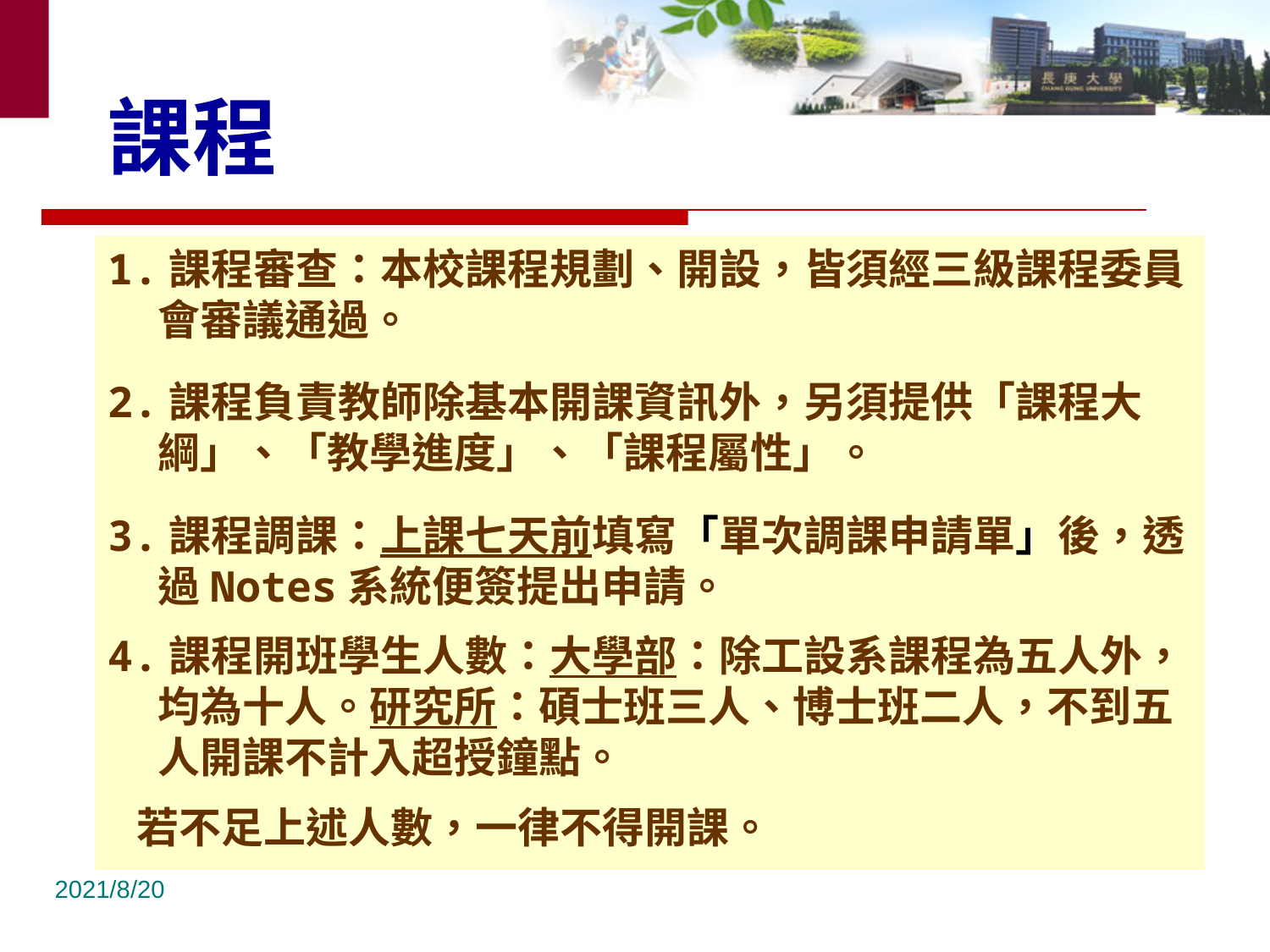

# 課程
1.課程審查：本校課程規劃、開設，皆須經三級課程委員會審議通過。
2.課程負責教師除基本開課資訊外，另須提供「課程大綱」、「教學進度」、「課程屬性」。
3.課程調課：上課七天前填寫「單次調課申請單」後，透過Notes系統便簽提出申請。
4.課程開班學生人數：大學部：除工設系課程為五人外，均為十人。研究所：碩士班三人、博士班二人，不到五人開課不計入超授鐘點。
  若不足上述人數，一律不得開課。

2021/8/20